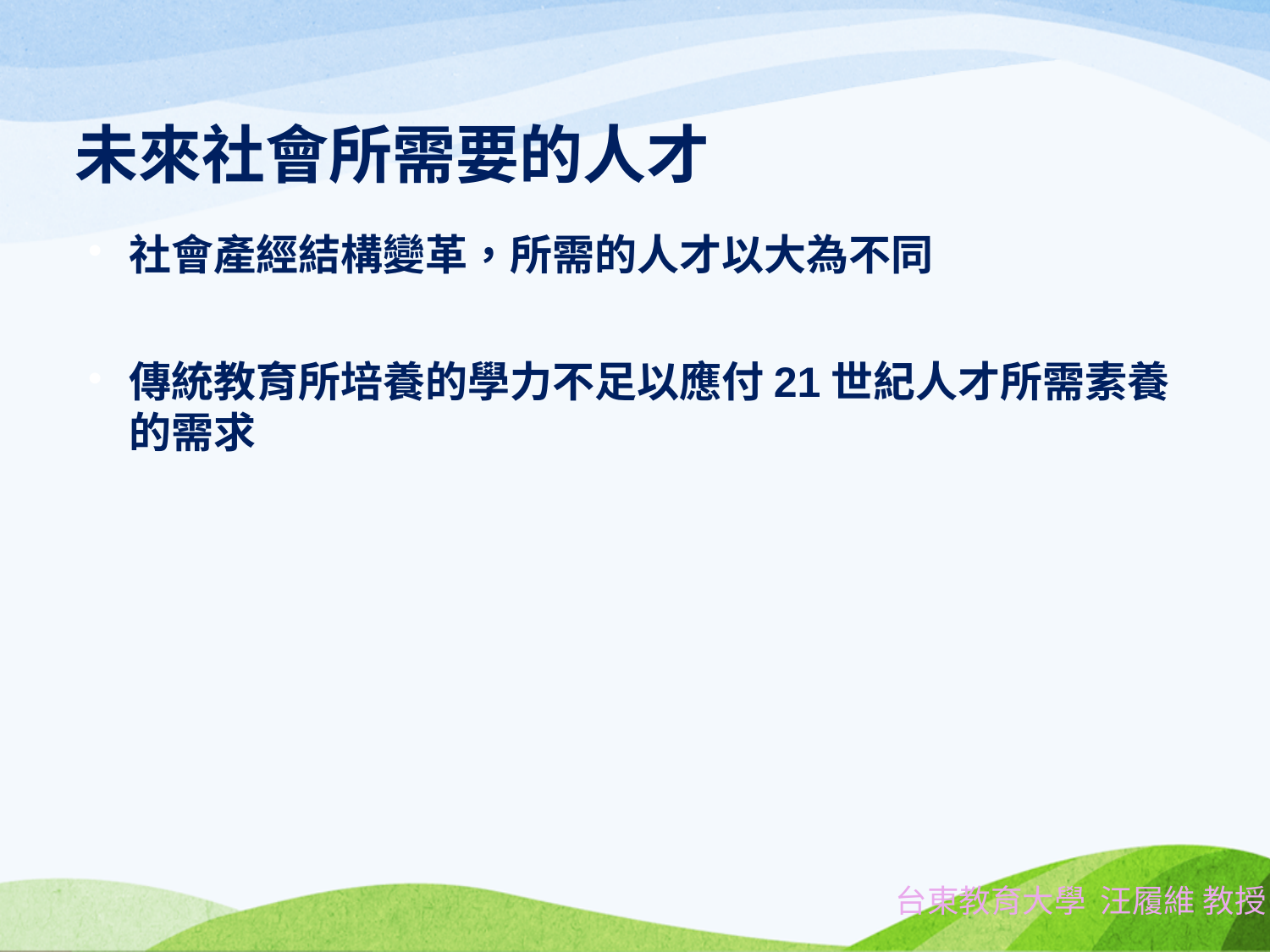

# 未來社會所需要的人才
社會產經結構變革，所需的人才以大為不同

傳統教育所培養的學力不足以應付21世紀人才所需素養的需求
台東教育大學  汪履維 教授